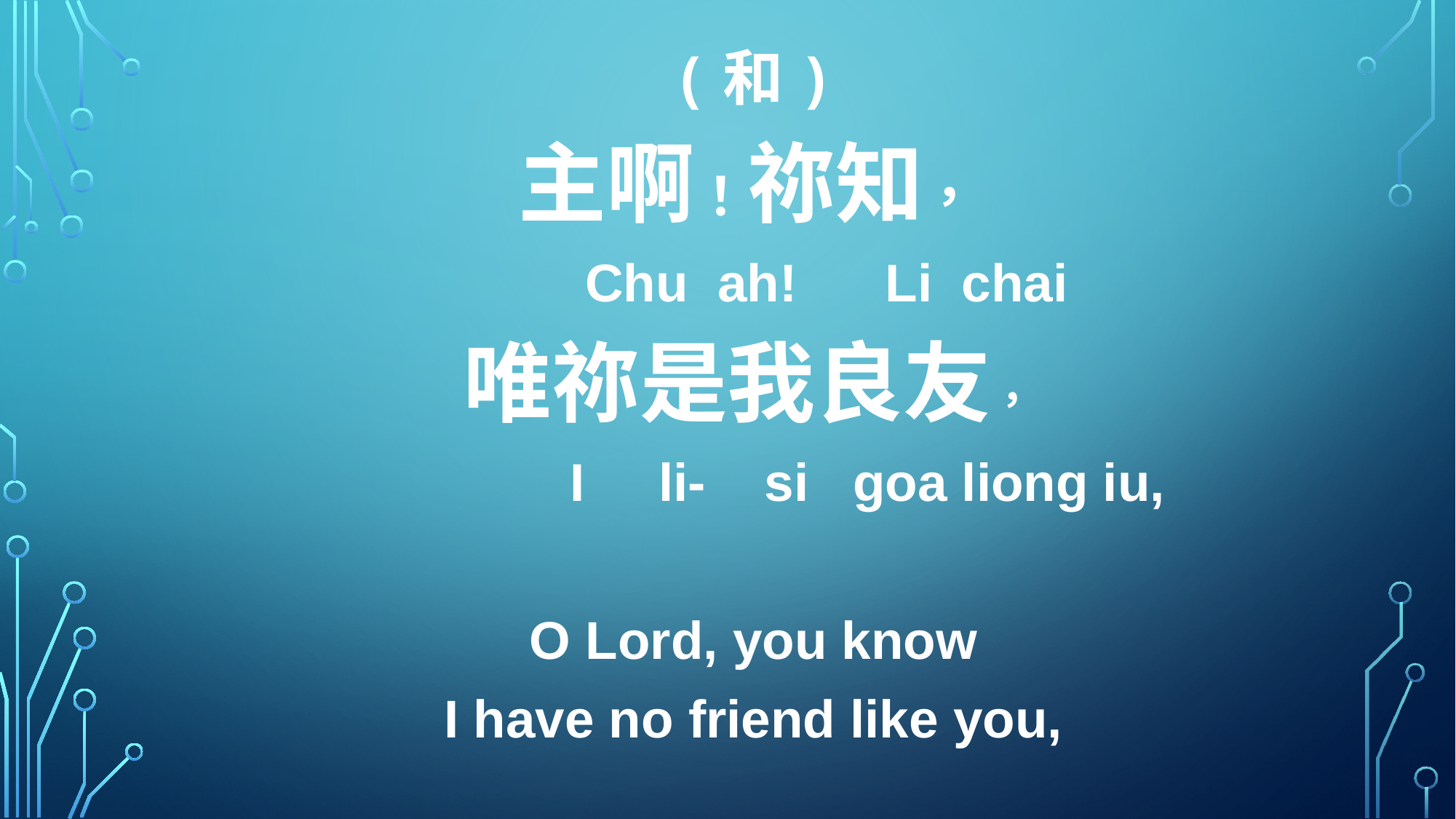

(和)
主啊！祢知，
                  Chu  ah!      Li  chai
唯祢是我良友，
                 I     li-    si   goa liong iu,

O Lord, you know
I have no friend like you,